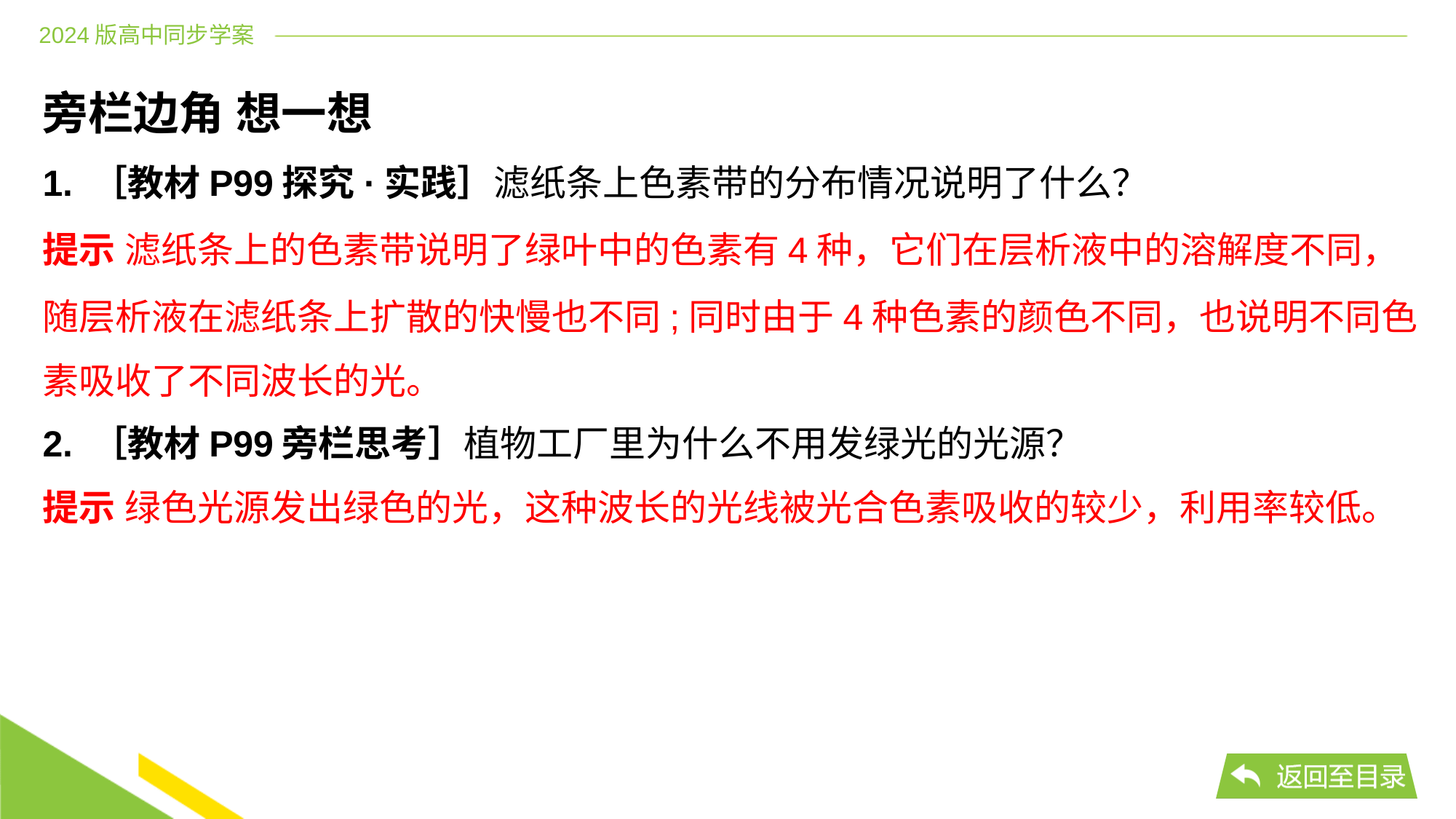

旁栏边角 想一想
1. ［教材P99探究·实践］滤纸条上色素带的分布情况说明了什么？
提示 滤纸条上的色素带说明了绿叶中的色素有4种，它们在层析液中的溶解度不同，
随层析液在滤纸条上扩散的快慢也不同;同时由于4种色素的颜色不同，也说明不同色
素吸收了不同波长的光。
2. ［教材P99旁栏思考］植物工厂里为什么不用发绿光的光源？
提示 绿色光源发出绿色的光，这种波长的光线被光合色素吸收的较少，利用率较低。